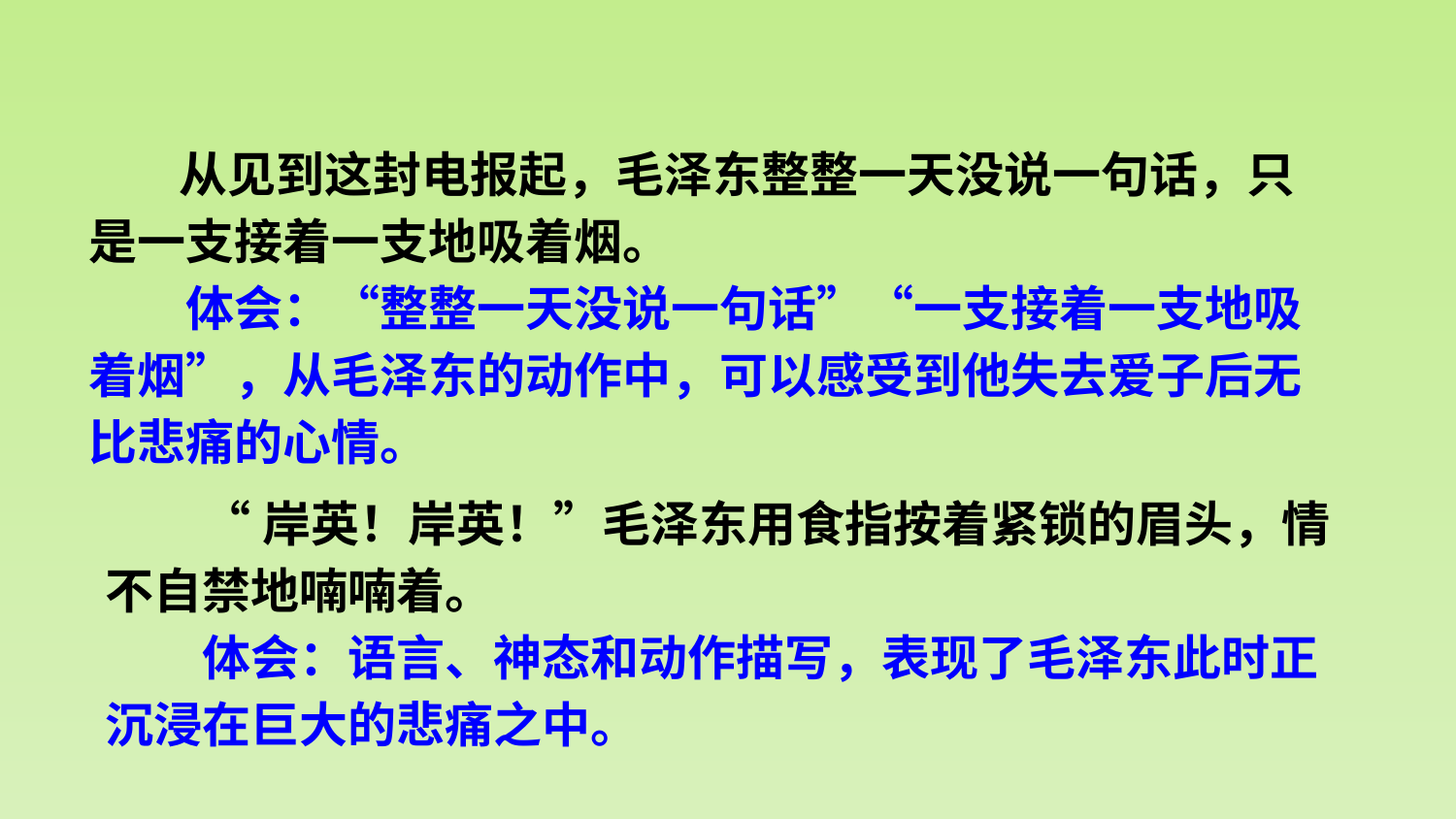

从见到这封电报起，毛泽东整整一天没说一句话，只是一支接着一支地吸着烟。
体会：“整整一天没说一句话”“一支接着一支地吸着烟”，从毛泽东的动作中，可以感受到他失去爱子后无比悲痛的心情。
“岸英！岸英！”毛泽东用食指按着紧锁的眉头，情不自禁地喃喃着。
体会：语言、神态和动作描写，表现了毛泽东此时正沉浸在巨大的悲痛之中。